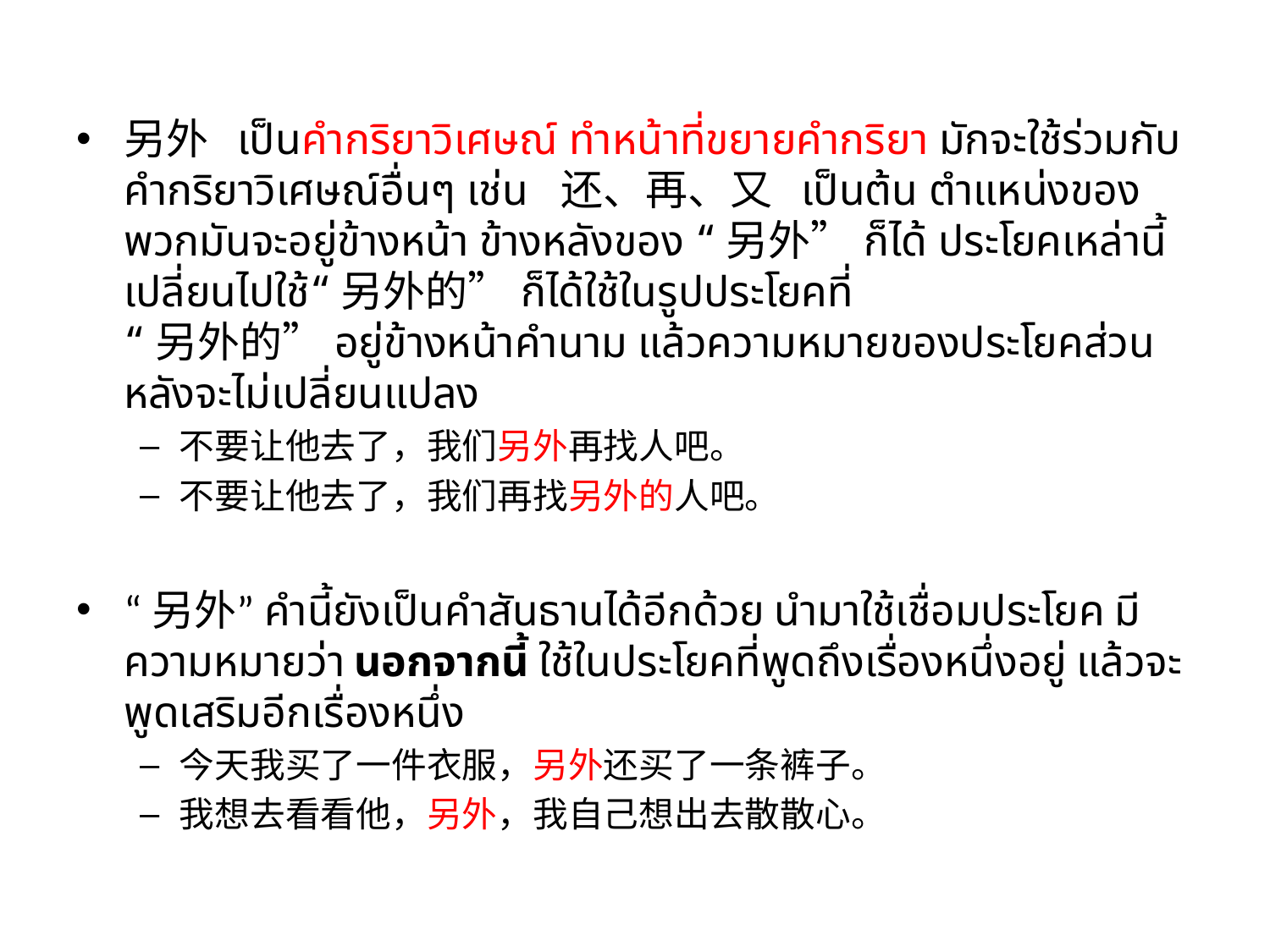

另外  เป็นคำกริยาวิเศษณ์ ทำหน้าที่ขยายคำกริยา มักจะใช้ร่วมกับคำกริยาวิเศษณ์อื่นๆ เช่น  还、再、又  เป็นต้น ตำแหน่งของพวกมันจะอยู่ข้างหน้า ข้างหลังของ “另外”ก็ได้ ประโยคเหล่านี้ เปลี่ยนไปใช้“另外的”ก็ได้ใช้ในรูปประโยคที่
“另外的”อยู่ข้างหน้าคำนาม แล้วความหมายของประโยคส่วนหลังจะไม่เปลี่ยนแปลง
不要让他去了，我们另外再找人吧。
不要让他去了，我们再找另外的人吧。

“另外”คำนี้ยังเป็นคำสันธานได้อีกด้วย นำมาใช้เชื่อมประโยค มีความหมายว่า นอกจากนี้ ใช้ในประโยคที่พูดถึงเรื่องหนึ่งอยู่ แล้วจะพูดเสริมอีกเรื่องหนึ่ง
今天我买了一件衣服，另外还买了一条裤子。
我想去看看他，另外，我自己想出去散散心。